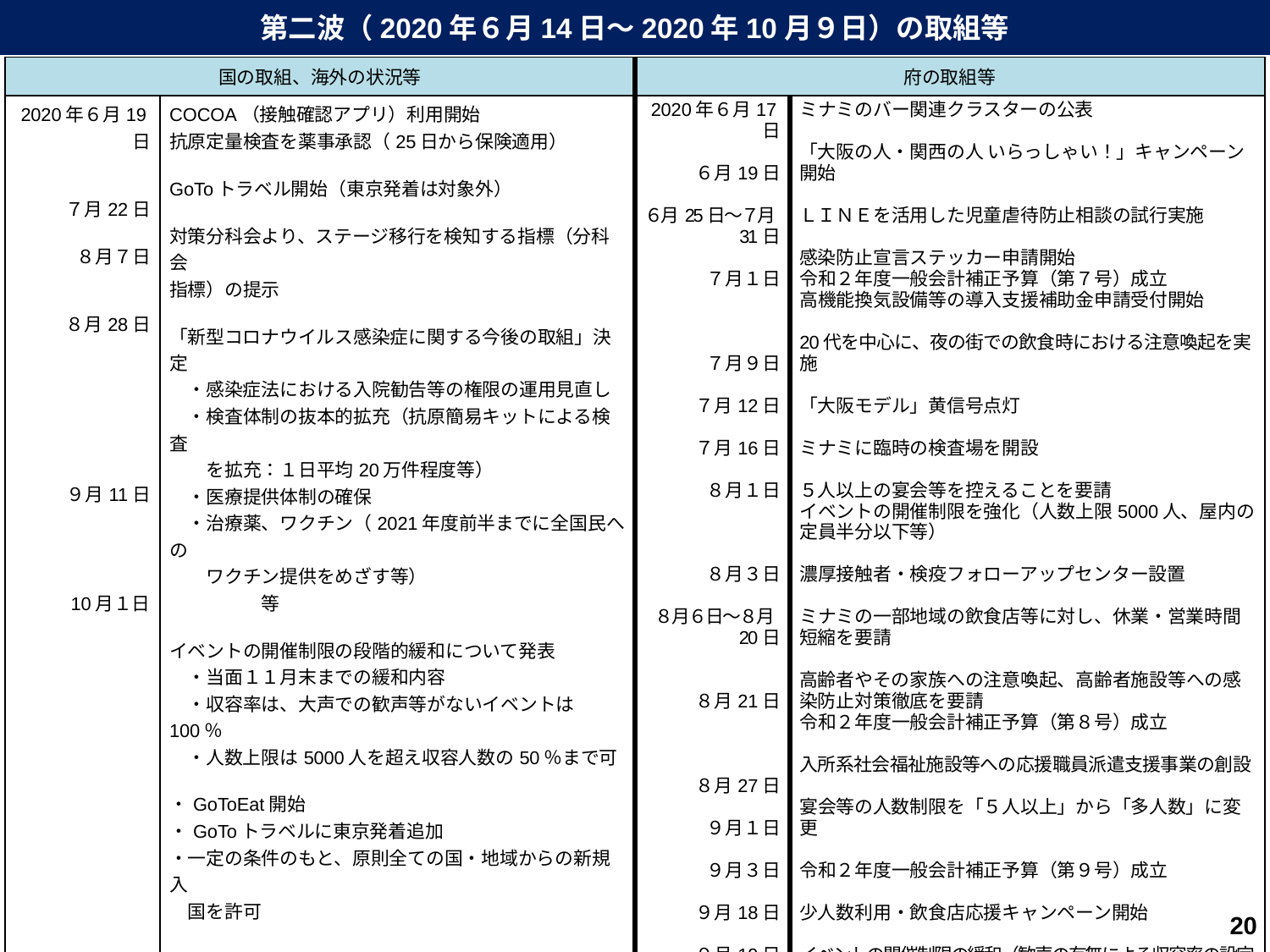

第二波（2020年６月14日～2020年10月９日）の取組等
| 国の取組、海外の状況等 |  | 府の取組等 |  |
| --- | --- | --- | --- |
| 2020年６月19日 ７月22日 ８月７日 ８月28日 ９月11日 10月１日 | COCOA（接触確認アプリ）利用開始 抗原定量検査を薬事承認（25日から保険適用） GoToトラベル開始（東京発着は対象外） 対策分科会より、ステージ移行を検知する指標（分科会 指標）の提示 「新型コロナウイルス感染症に関する今後の取組」決定 　・感染症法における入院勧告等の権限の運用見直し 　・検査体制の抜本的拡充（抗原簡易キットによる検査 　　を拡充：１日平均20万件程度等） 　・医療提供体制の確保 　・治療薬、ワクチン（2021年度前半までに全国民への 　　ワクチン提供をめざす等）　　　　　　　　　　　　　　　等 イベントの開催制限の段階的緩和について発表 　・当面１１月末までの緩和内容 　・収容率は、大声での歓声等がないイベントは100％　　　 　・人数上限は5000人を超え収容人数の50％まで可 ・GoToEat開始 ・GoToトラベルに東京発着追加 ・一定の条件のもと、原則全ての国・地域からの新規入　　 　国を許可 | 2020年６月17日 ６月19日 ６月25日～７月31日 ７月１日 ７月９日 ７月12日 ７月16日 ８月１日 ８月３日 ８月６日～８月20日 ８月21日 ８月27日 ９月１日 ９月３日 ９月18日 ９月19日 ９月30日 | ミナミのバー関連クラスターの公表 「大阪の人・関西の人 いらっしゃい！」キャンペーン開始 ＬＩＮＥを活用した児童虐待防止相談の試行実施 感染防止宣言ステッカー申請開始 令和２年度一般会計補正予算（第７号）成立 高機能換気設備等の導入支援補助金申請受付開始 20代を中心に、夜の街での飲食時における注意喚起を実施 「大阪モデル」黄信号点灯 ミナミに臨時の検査場を開設 ５人以上の宴会等を控えることを要請 イベントの開催制限を強化（人数上限5000人、屋内の 定員半分以下等） 濃厚接触者・検疫フォローアップセンター設置 ミナミの一部地域の飲食店等に対し、休業・営業時間短縮を要請 高齢者やその家族への注意喚起、高齢者施設等への感染防止対策徹底を要請 令和２年度一般会計補正予算（第８号）成立 入所系社会福祉施設等への応援職員派遣支援事業の創設 宴会等の人数制限を「５人以上」から「多人数」に変更 令和２年度一般会計補正予算（第９号）成立 少人数利用・飲食店応援キャンペーン開始 イベントの開催制限の緩和（歓声の有無による収容率の設定等） 令和２年度一般会計補正予算（第10号）成立 |
20